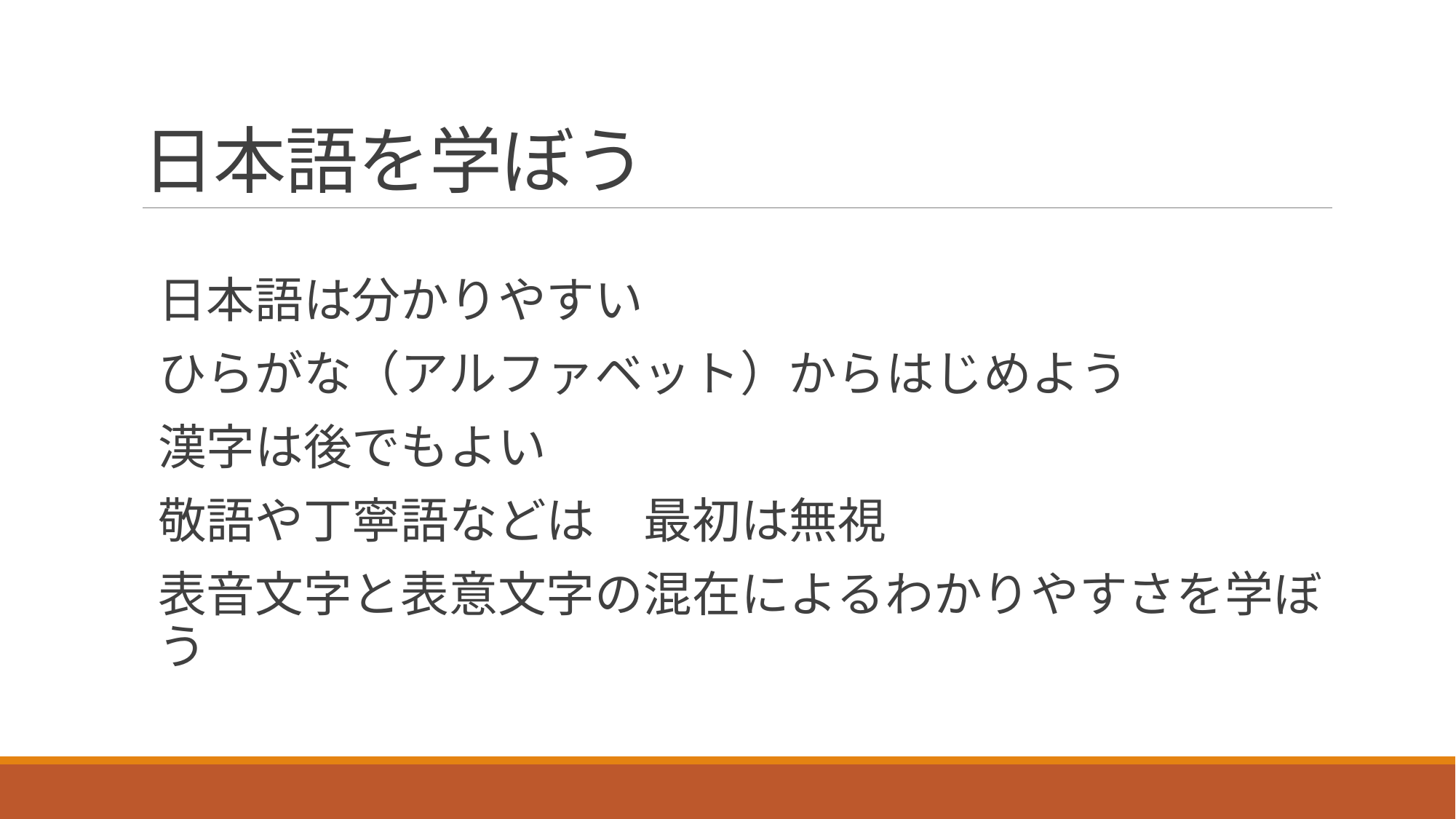

# 日本語を学ぼう
日本語は分かりやすい
ひらがな（アルファベット）からはじめよう
漢字は後でもよい
敬語や丁寧語などは　最初は無視
表音文字と表意文字の混在によるわかりやすさを学ぼう